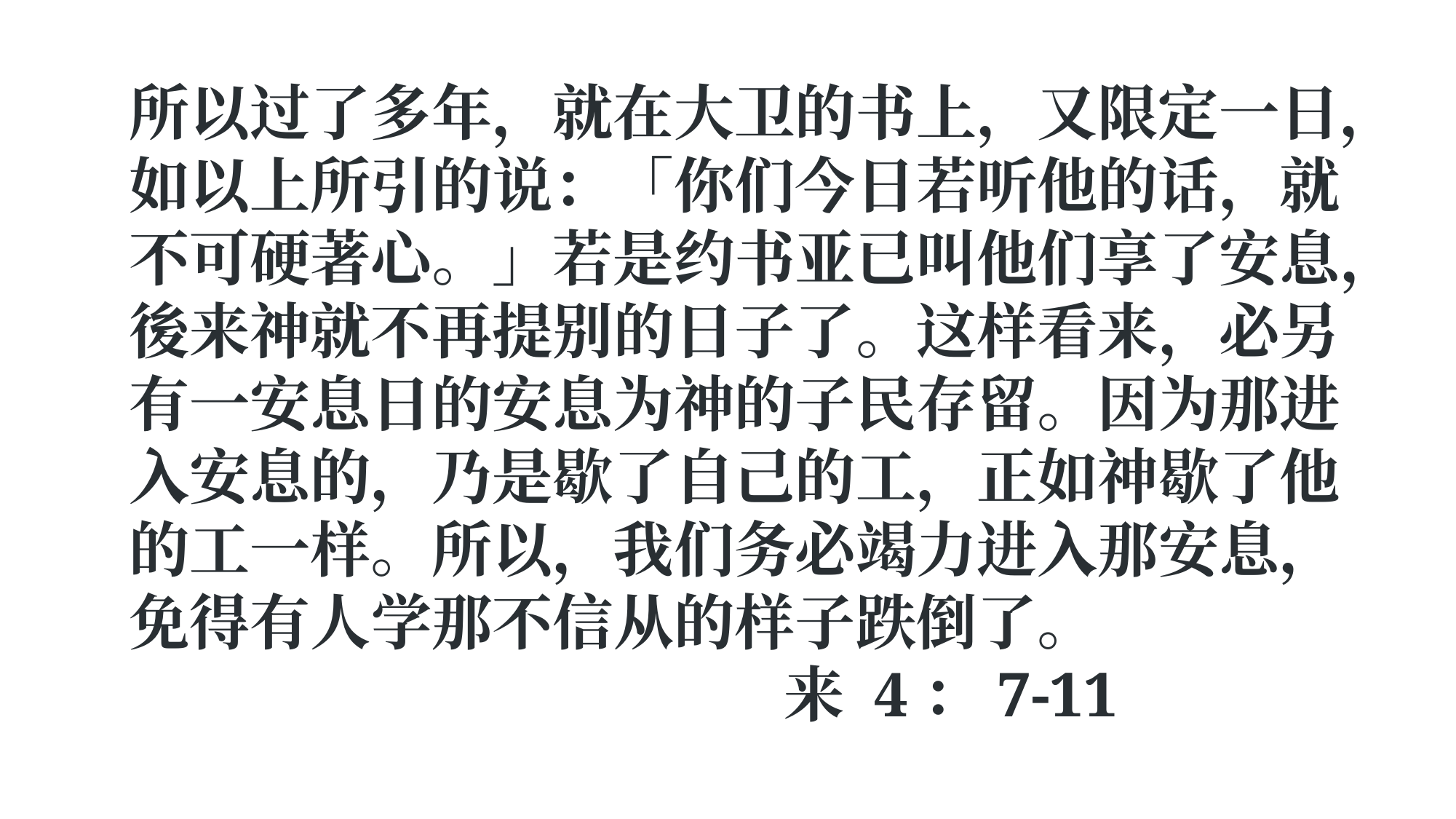

所以过了多年，就在大卫的书上，又限定一日，如以上所引的说：「你们今日若听他的话，就不可硬著心。」若是约书亚已叫他们享了安息，後来神就不再提别的日子了。这样看来，必另有一安息日的安息为神的子民存留。因为那进入安息的，乃是歇了自己的工，正如神歇了他的工一样。所以，我们务必竭力进入那安息，免得有人学那不信从的样子跌倒了。 								来 4：7-11